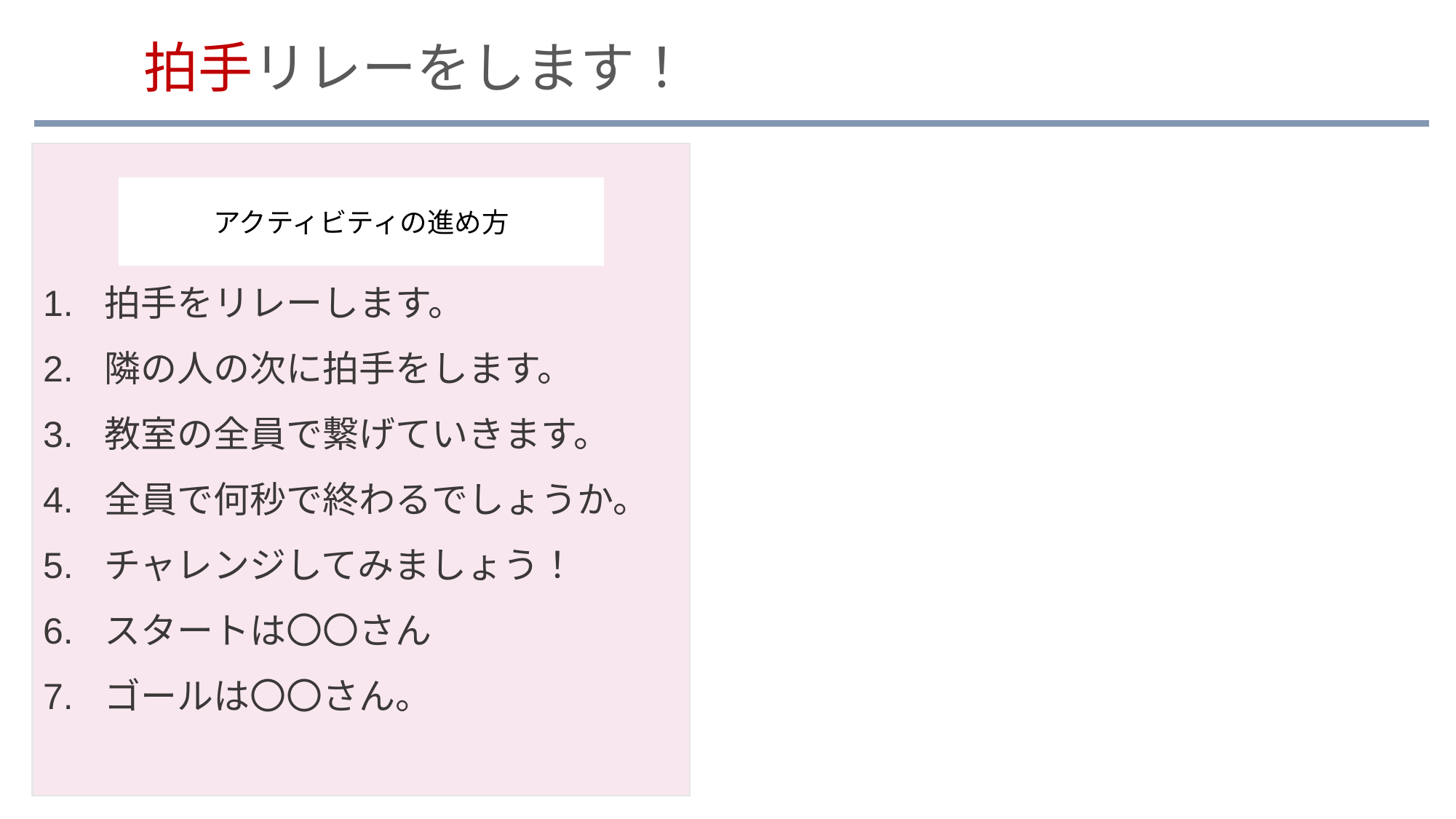

拍手リレーをします！

拍手をリレーします。
隣の人の次に拍手をします。
教室の全員で繋げていきます。
全員で何秒で終わるでしょうか。
チャレンジしてみましょう！
スタートは〇〇さん
ゴールは〇〇さん。
アクティビティの進め方